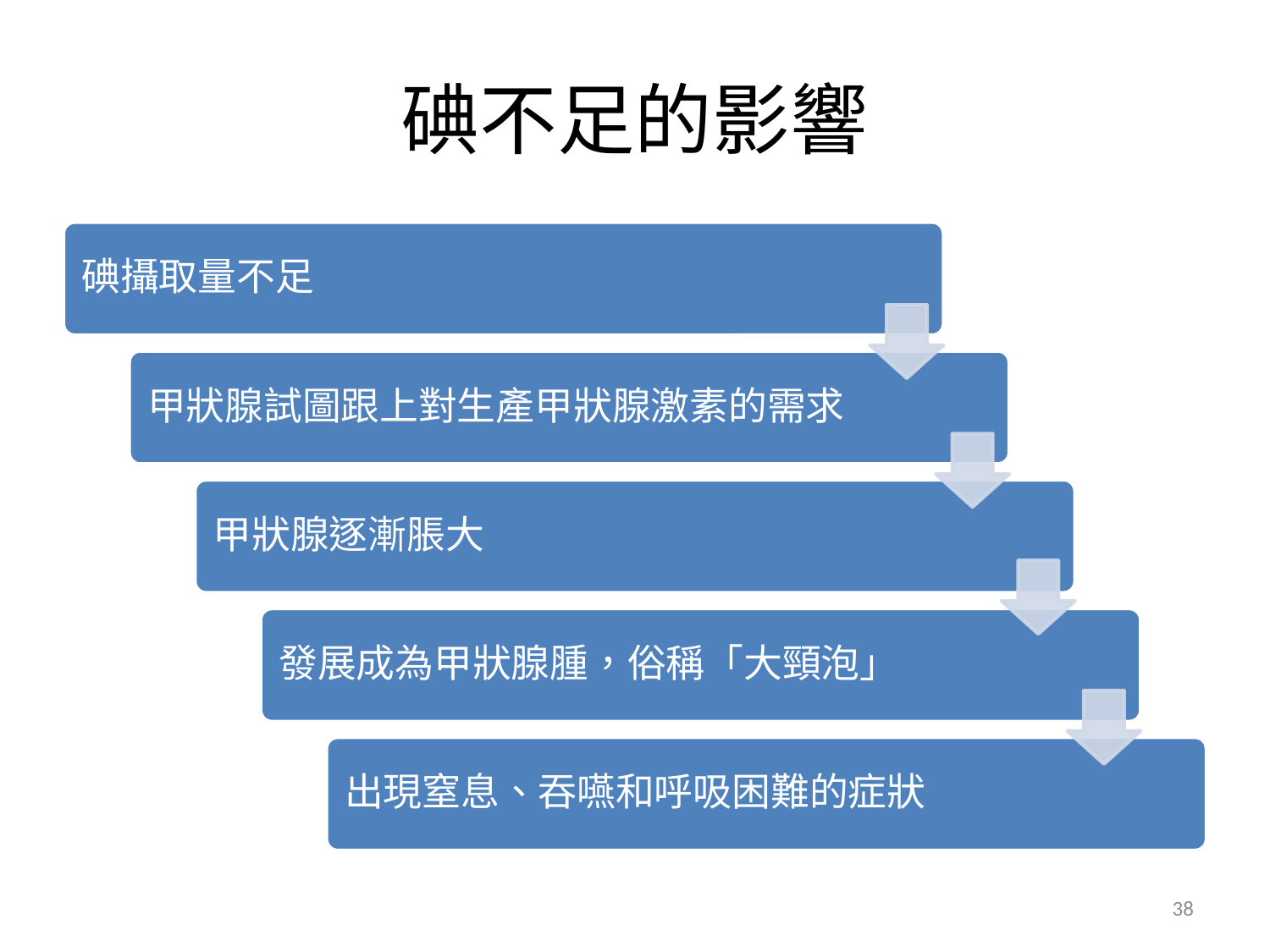

# 碘不足的影響
碘攝取量不足
甲狀腺試圖跟上對生產甲狀腺激素的需求
甲狀腺逐漸脹大
發展成為甲狀腺腫，俗稱「大頸泡」
出現窒息、吞嚥和呼吸困難的症狀

38